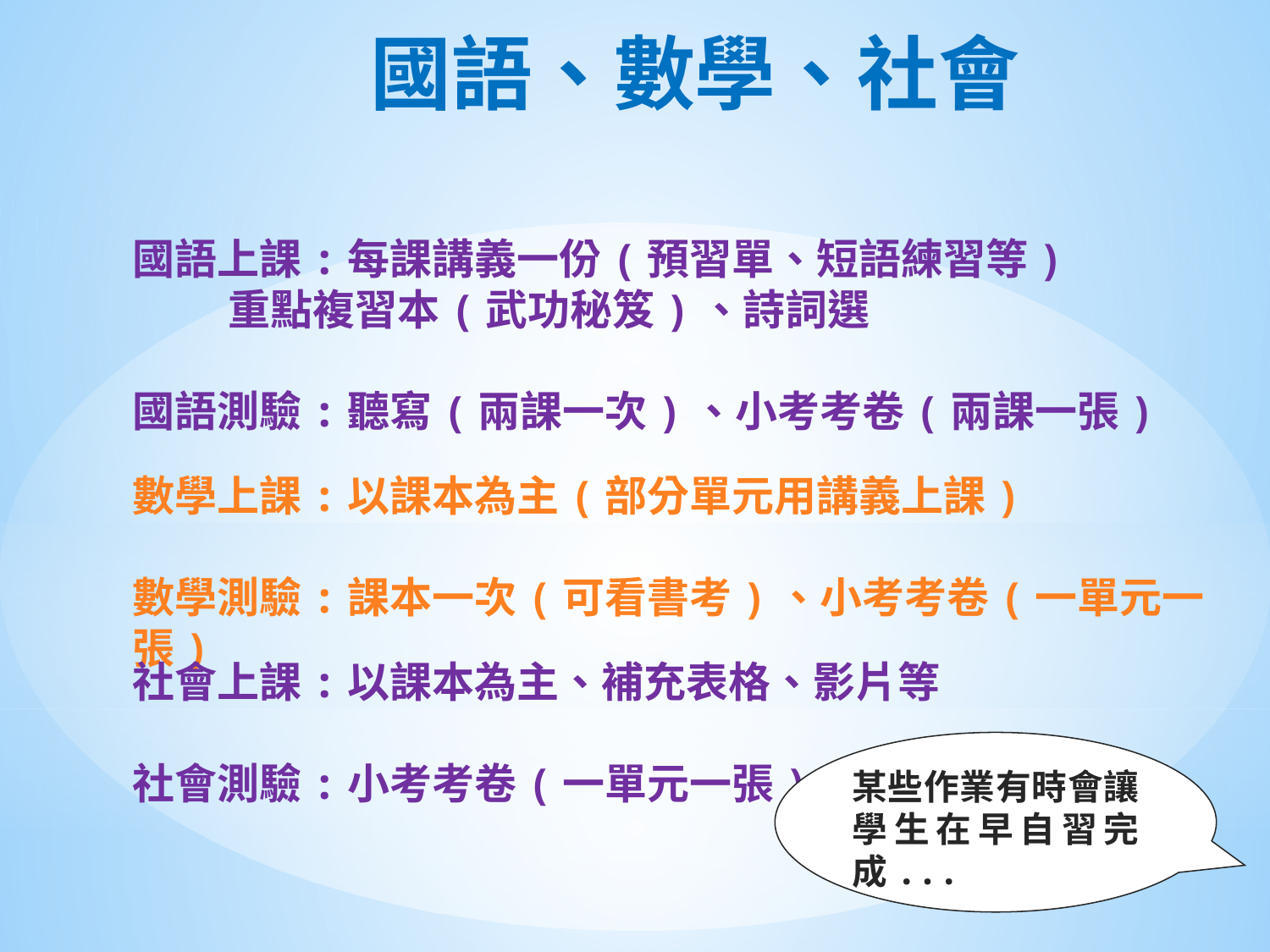

# 國語、數學、社會
國語上課:每課講義一份(預習單、短語練習等)
         重點複習本(武功秘笈)、詩詞選

國語測驗:聽寫(兩課一次)、小考考卷(兩課一張)

數學上課:以課本為主(部分單元用講義上課)

數學測驗:課本一次(可看書考)、小考考卷(一單元一張)
社會上課:以課本為主、補充表格、影片等

社會測驗:小考考卷(一單元一張)

某些作業有時會讓學生在早自習完成...